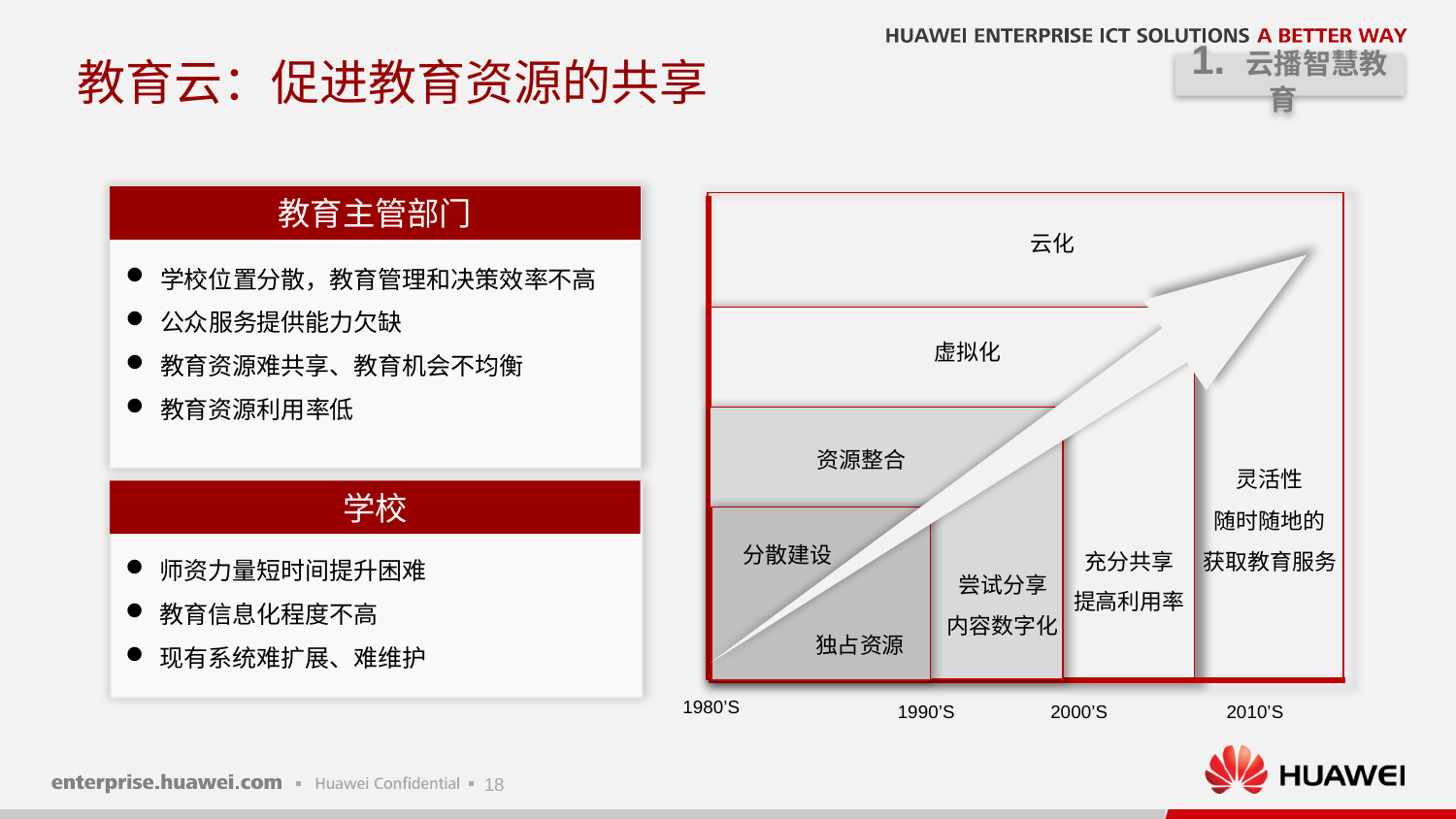

# 教育云：促进教育资源的共享
1. 云播智慧教育

教育主管部门

云化
学校位置分散，教育管理和决策效率不高
公众服务提供能力欠缺
教育资源难共享、教育机会不均衡
教育资源利用率低

虚拟化

资源整合
灵活性
随时随地的
获取教育服务
学校

分散建设
充分共享
提高利用率
师资力量短时间提升困难
教育信息化程度不高
现有系统难扩展、难维护

尝试分享
内容数字化

独占资源
1980’S
1990’S
2000’S
2010’S